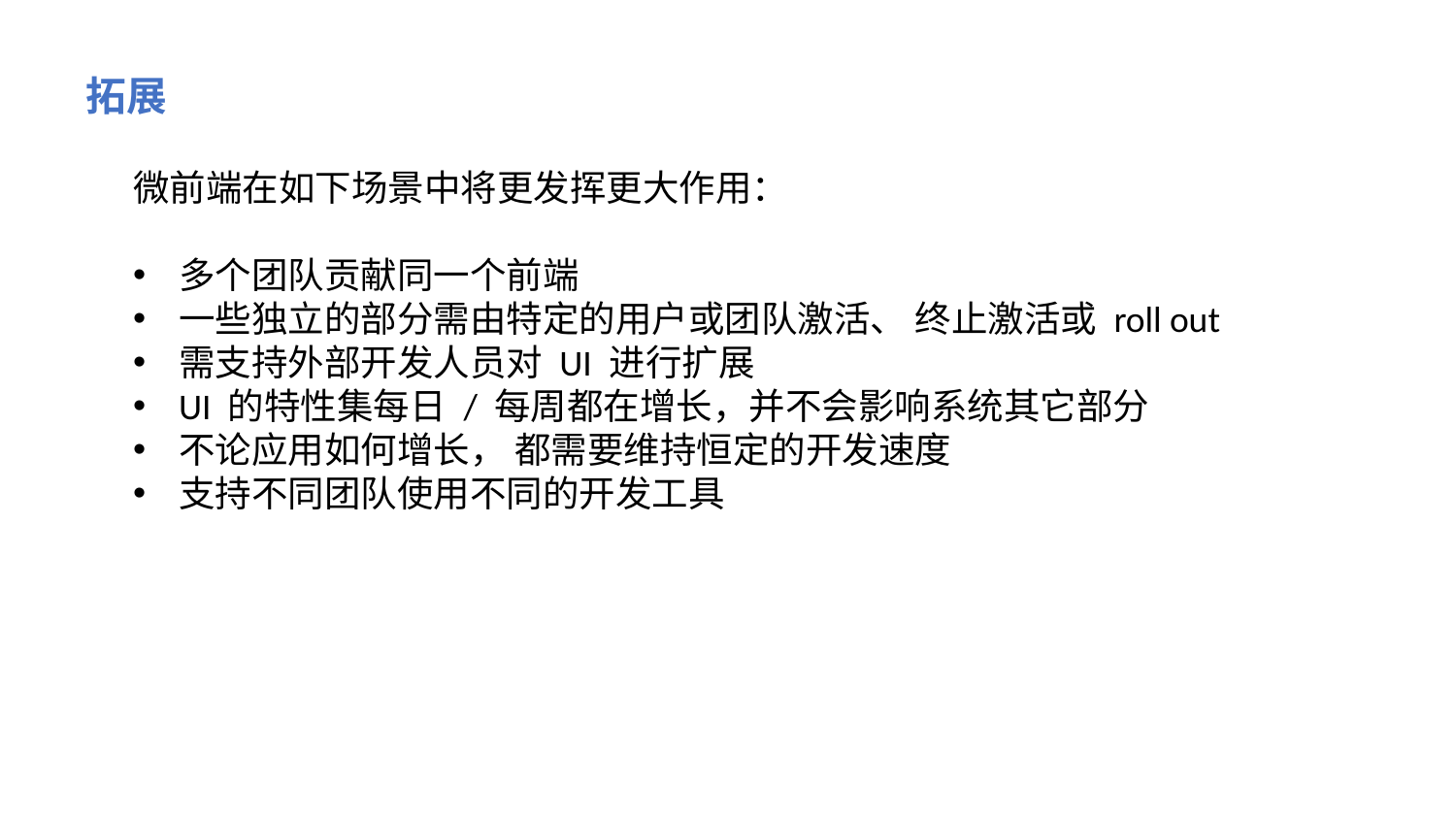

拓展
微前端在如下场景中将更发挥更大作用：

多个团队贡献同一个前端
一些独立的部分需由特定的用户或团队激活、 终止激活或 roll out
需支持外部开发人员对 UI 进行扩展
UI 的特性集每日 / 每周都在增长，并不会影响系统其它部分
不论应用如何增长， 都需要维持恒定的开发速度
支持不同团队使用不同的开发工具